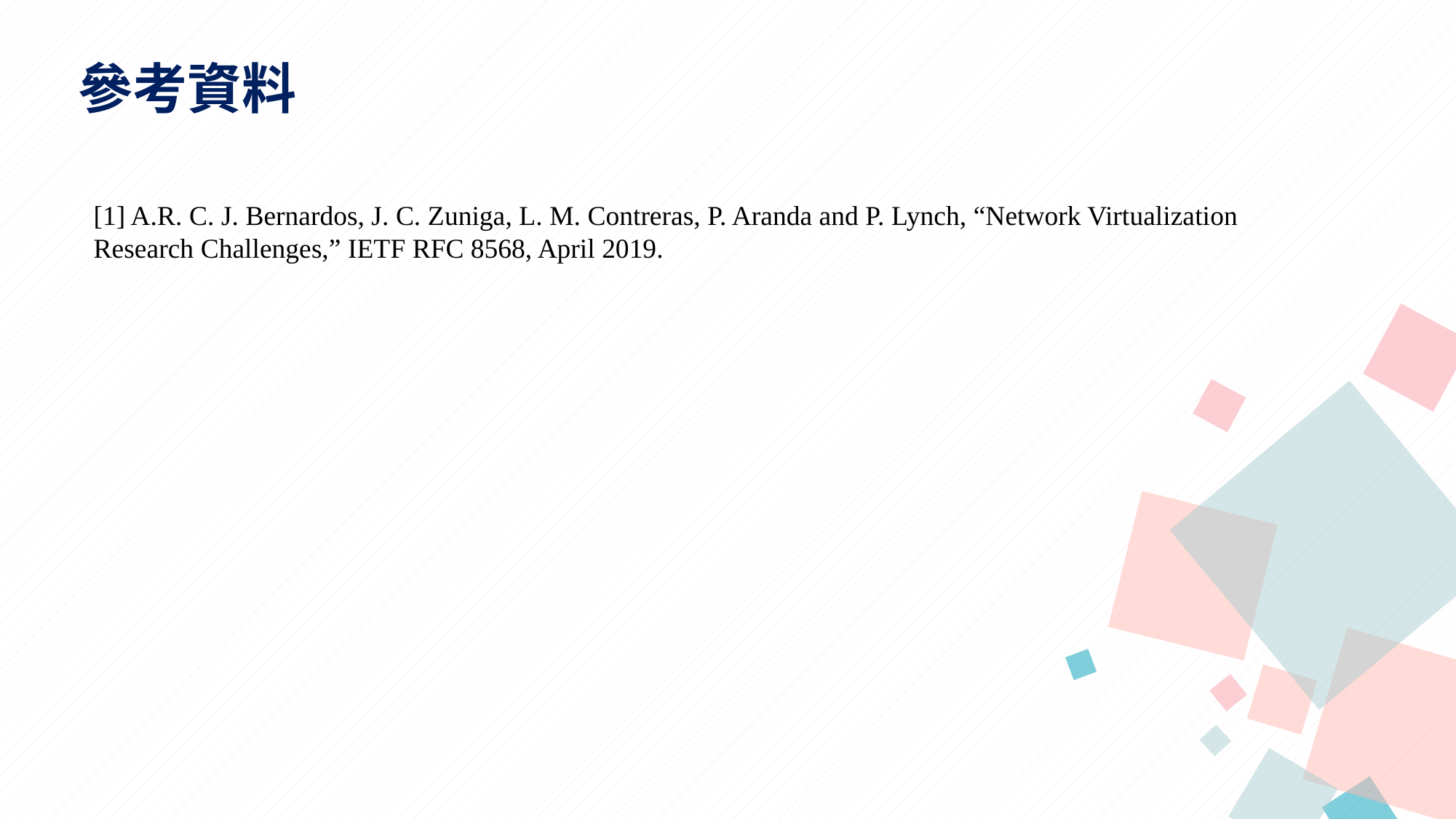

參考資料
[1] A.R. C. J. Bernardos, J. C. Zuniga, L. M. Contreras, P. Aranda and P. Lynch, “Network Virtualization Research Challenges,” IETF RFC 8568, April 2019.